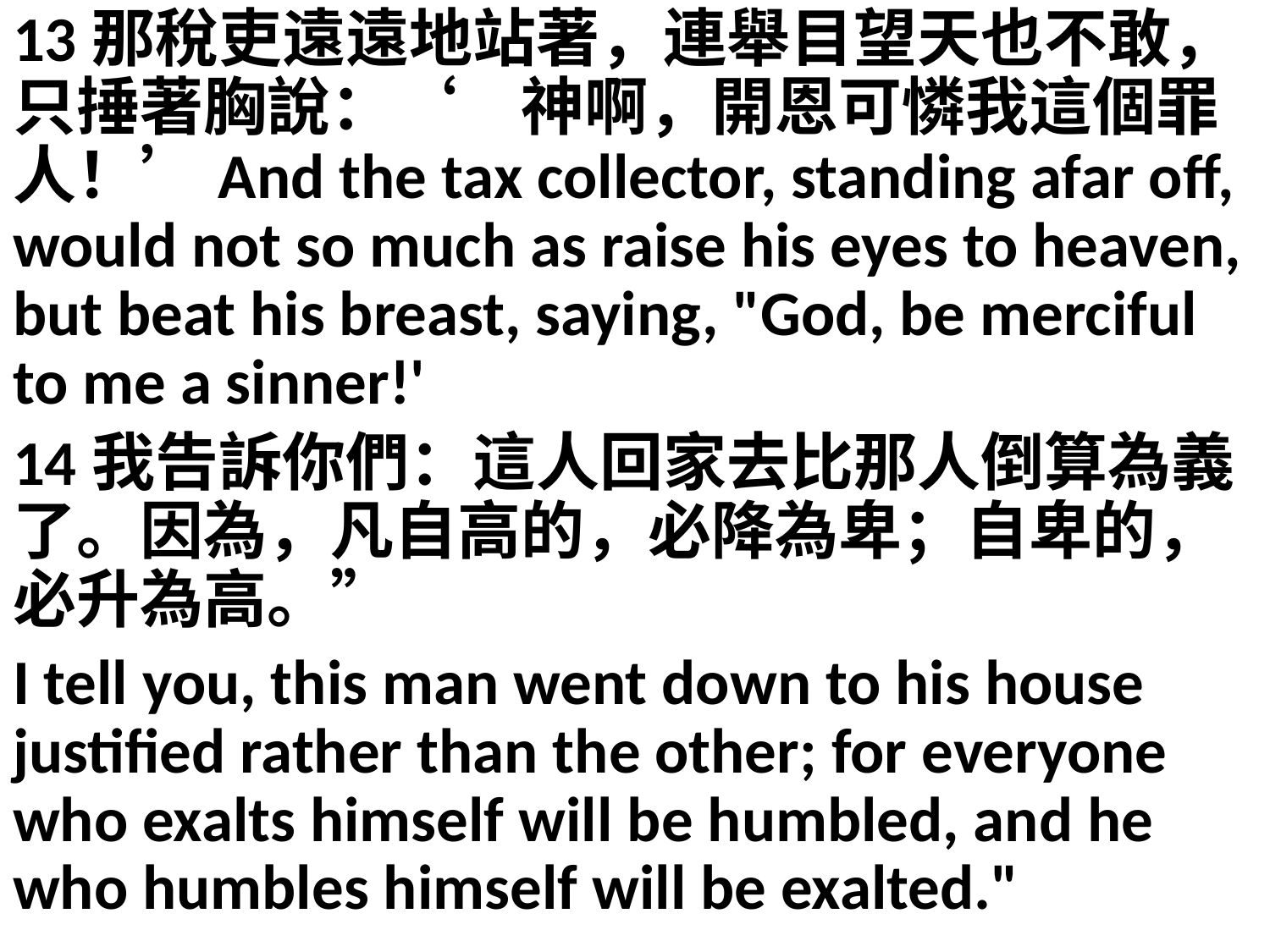

13那稅吏遠遠地站著，連舉目望天也不敢，只捶著胸說：‘　神啊，開恩可憐我這個罪人！’And the tax collector, standing afar off, would not so much as raise his eyes to heaven, but beat his breast, saying, "God, be merciful to me a sinner!'
14我告訴你們：這人回家去比那人倒算為義了。因為，凡自高的，必降為卑；自卑的，必升為高。”
I tell you, this man went down to his house justified rather than the other; for everyone who exalts himself will be humbled, and he who humbles himself will be exalted."